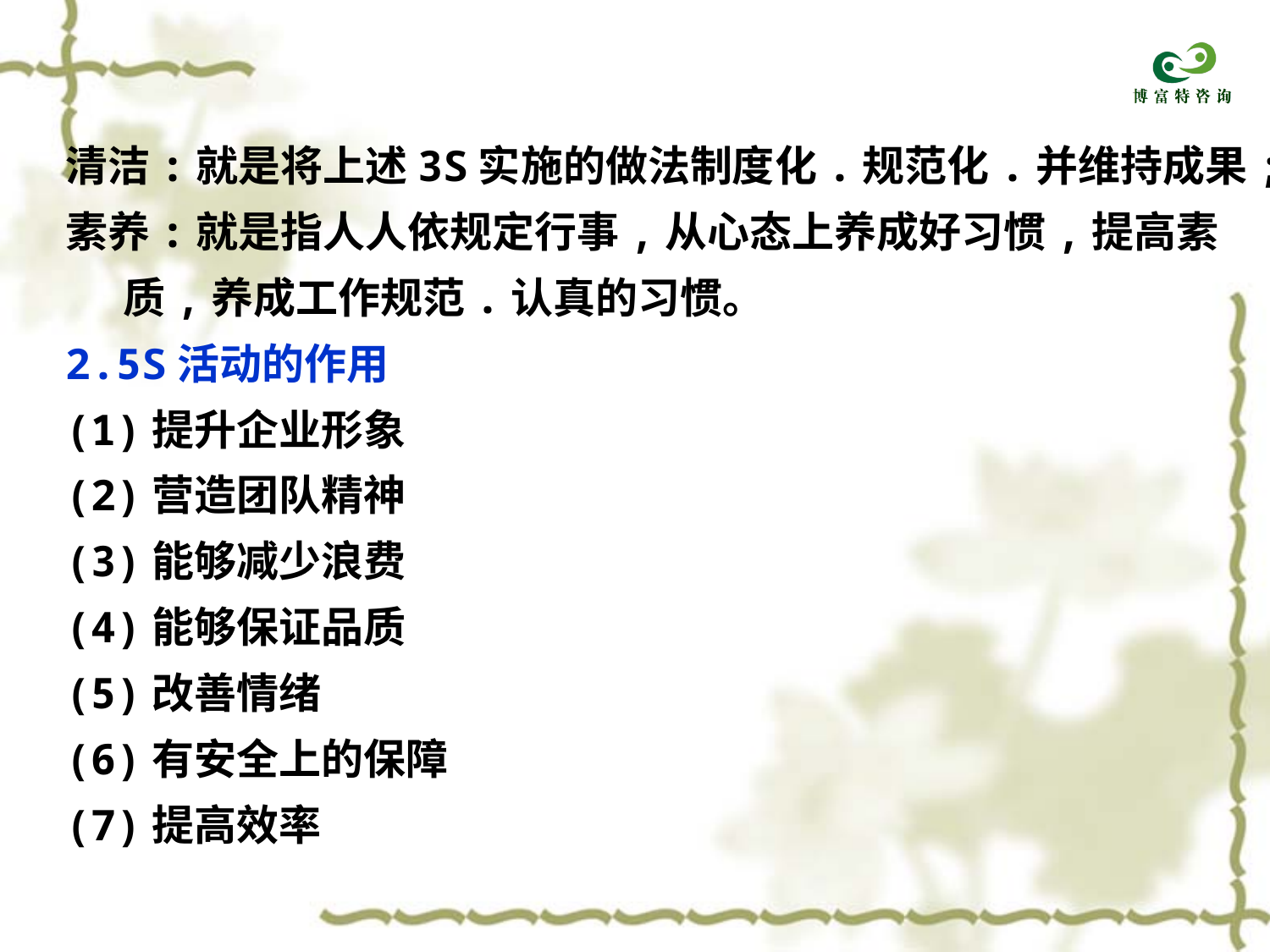

清洁:就是将上述3S实施的做法制度化.规范化.并维持成果;
素养:就是指人人依规定行事,从心态上养成好习惯,提高素
     质,养成工作规范.认真的习惯。
2.5S活动的作用
(1)提升企业形象
(2)营造团队精神
(3)能够减少浪费
(4)能够保证品质
(5)改善情绪
(6)有安全上的保障
(7)提高效率